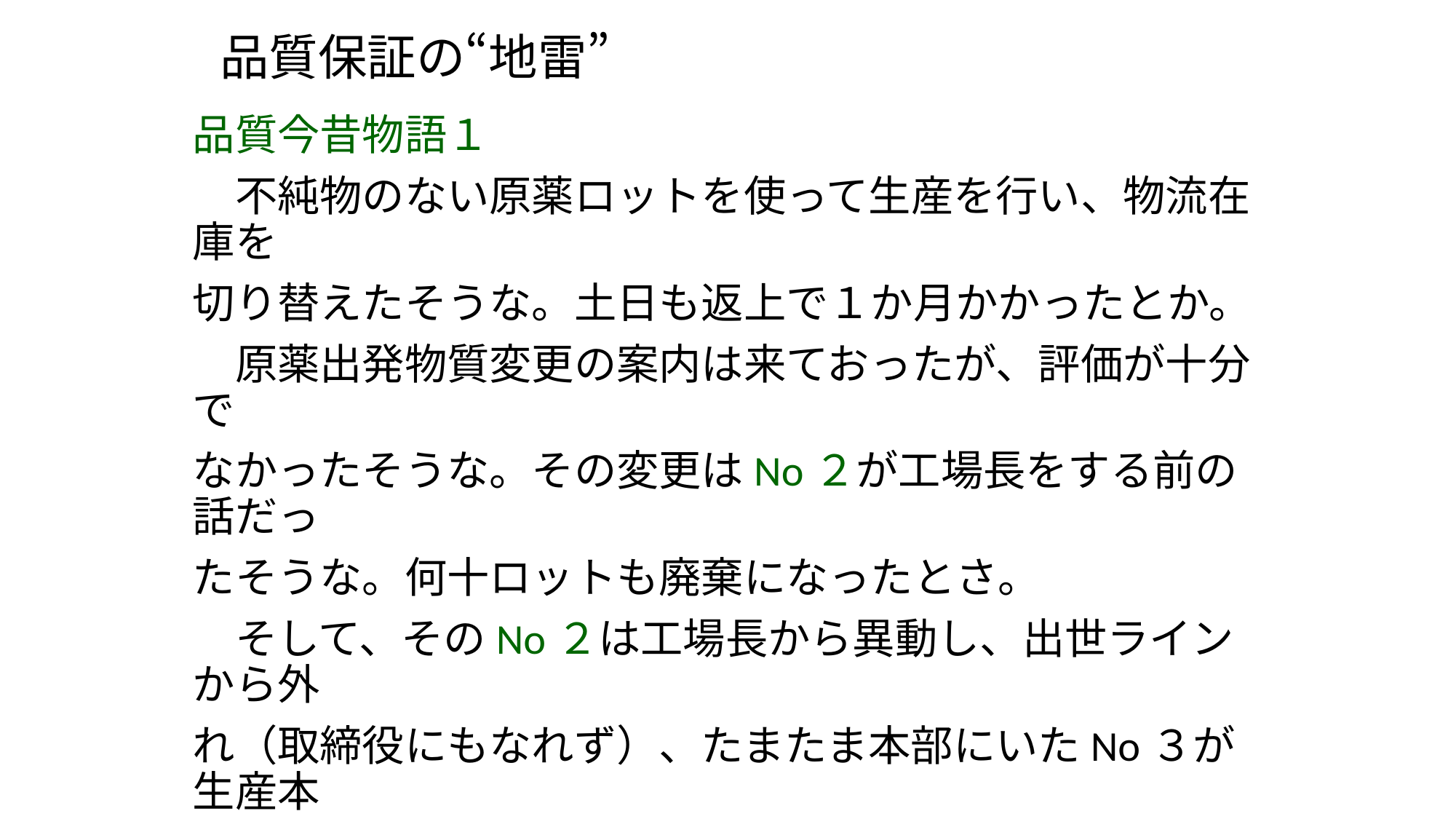

# 品質保証の“地雷”
品質今昔物語１
　不純物のない原薬ロットを使って生産を行い、物流在庫を
切り替えたそうな。土日も返上で１か月かかったとか。
　原薬出発物質変更の案内は来ておったが、評価が十分で
なかったそうな。その変更はNo２が工場長をする前の話だっ
たそうな。何十ロットも廃棄になったとさ。
　そして、そのNo２は工場長から異動し、出世ラインから外
れ（取締役にもなれず）、たまたま本部にいたNo３が生産本
部長になり、取締役⇒常務取締役⇒顧問まで昇りつめたと
語りつたえている。